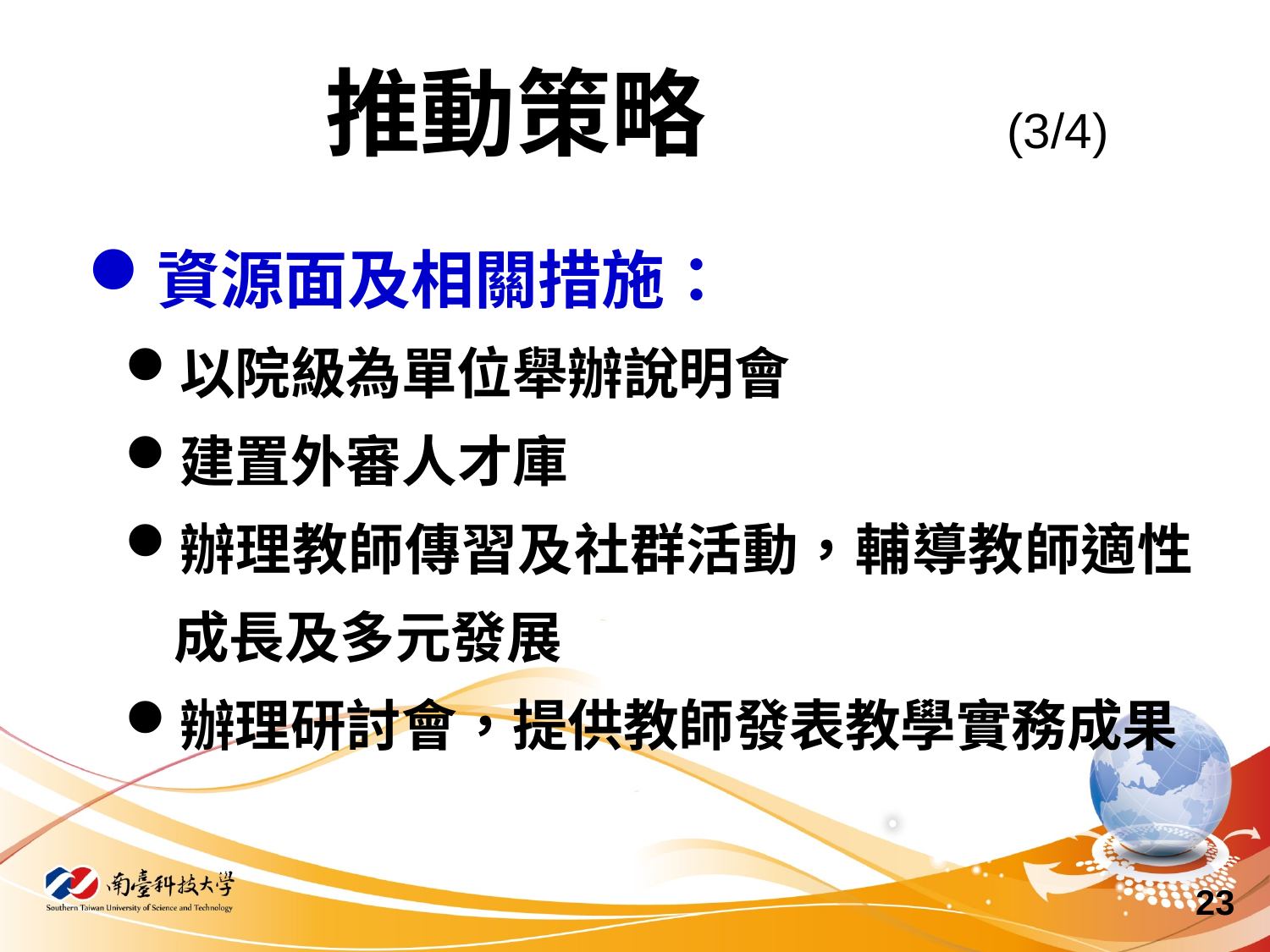

推動策略             (3/4)
資源面及相關措施：
以院級為單位舉辦說明會
建置外審人才庫
辦理教師傳習及社群活動，輔導教師適性成長及多元發展
辦理研討會，提供教師發表教學實務成果
23